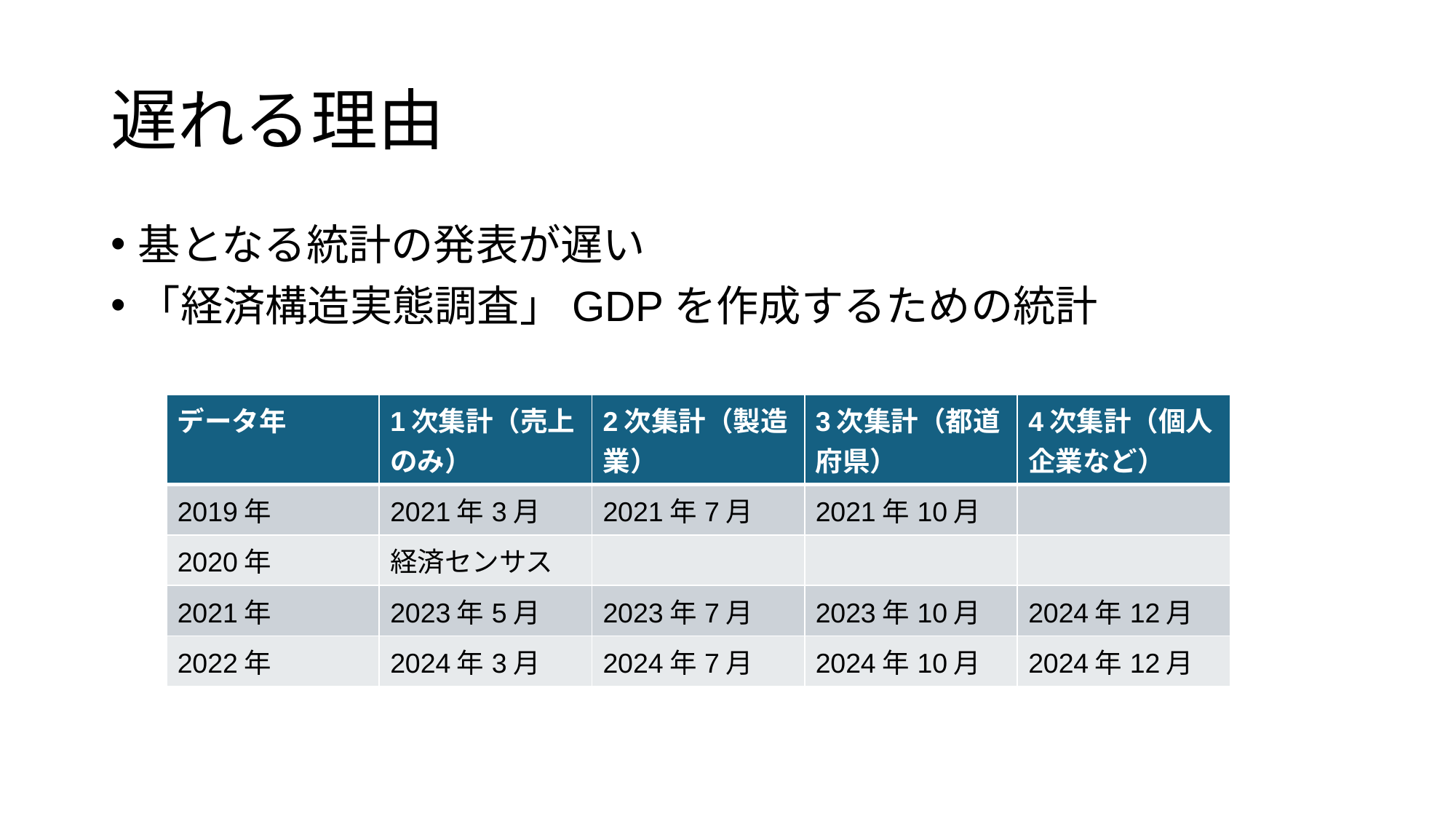

# 遅れる理由
基となる統計の発表が遅い
「経済構造実態調査」GDPを作成するための統計

| データ年 | 1次集計（売上のみ） | 2次集計（製造業） | 3次集計（都道府県） | 4次集計（個人企業など） |
| --- | --- | --- | --- | --- |
| 2019年 | 2021年3月 | 2021年7月 | 2021年10月 |  |
| 2020年 | 経済センサス |  |  |  |
| 2021年 | 2023年5月 | 2023年7月 | 2023年10月 | 2024年12月 |
| 2022年 | 2024年3月 | 2024年7月 | 2024年10月 | 2024年12月 |